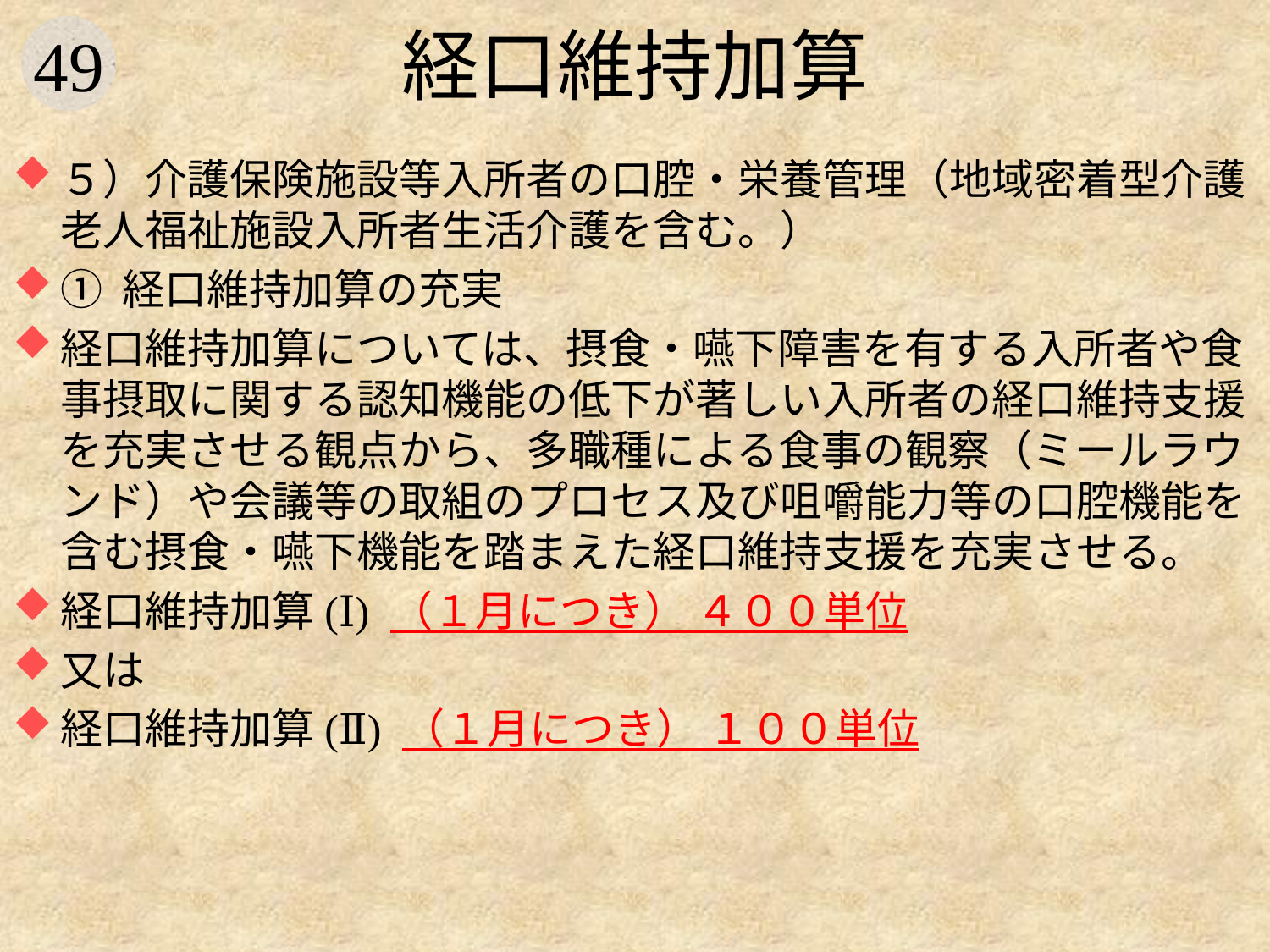

# 経口維持加算
５）介護保険施設等入所者の口腔・栄養管理（地域密着型介護老人福祉施設入所者生活介護を含む。）
① 経口維持加算の充実
経口維持加算については、摂食・嚥下障害を有する入所者や食事摂取に関する認知機能の低下が著しい入所者の経口維持支援を充実させる観点から、多職種による食事の観察（ミールラウンド）や会議等の取組のプロセス及び咀嚼能力等の口腔機能を含む摂食・嚥下機能を踏まえた経口維持支援を充実させる。
経口維持加算(Ⅰ) （１月につき） ４００単位
又は
経口維持加算(Ⅱ) （１月につき） １００単位